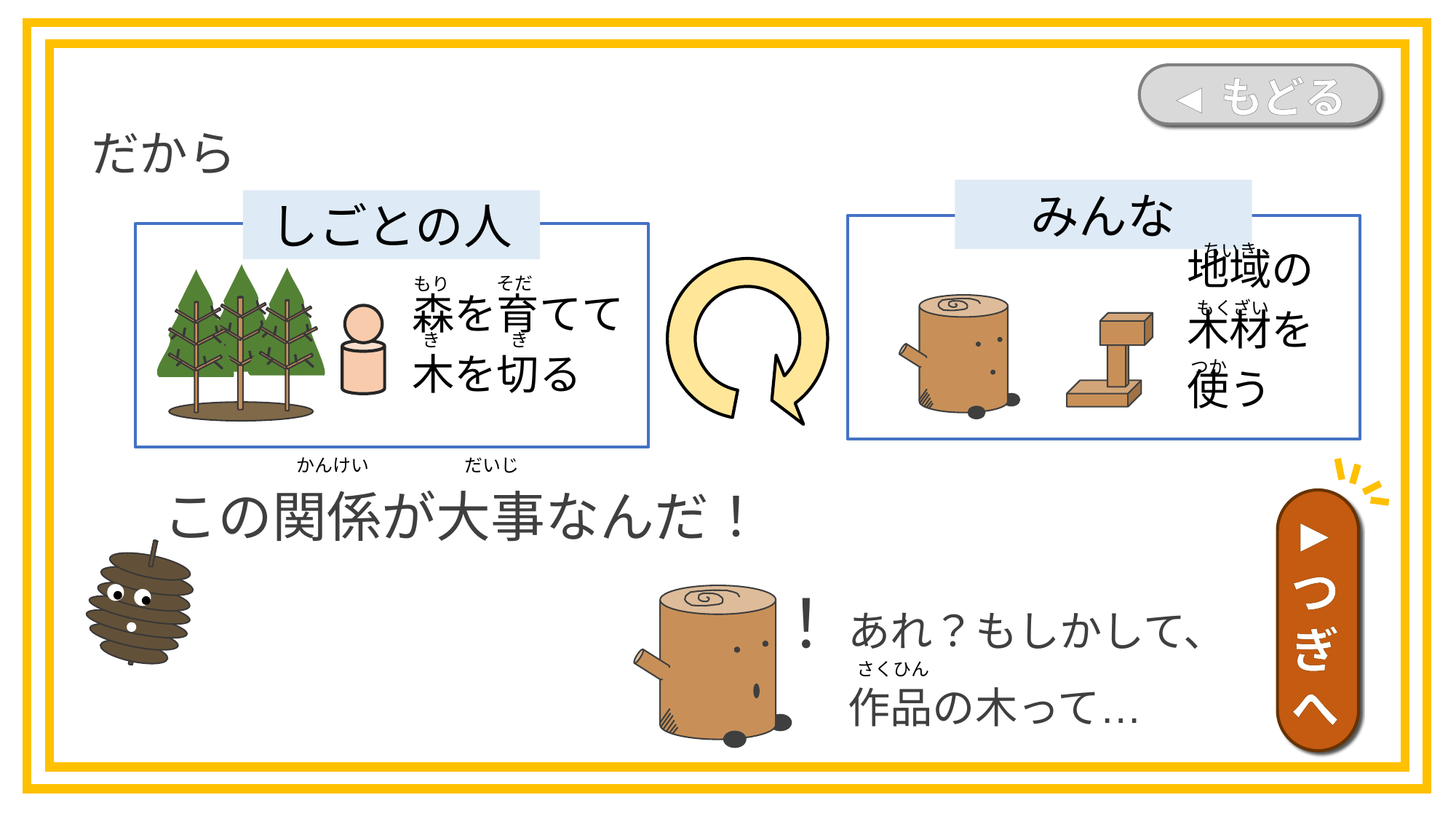

◄もどる

だから
みんな
しごとの人

ちいき

地域の
木材を
使う

そだ
もり
森を育てて
木を切る
もくざい

き
き
つか
この関係が大事なんだ！
かんけい
だいじ
►つぎへ
！

あれ？もしかして、
作品の木って…

さくひん